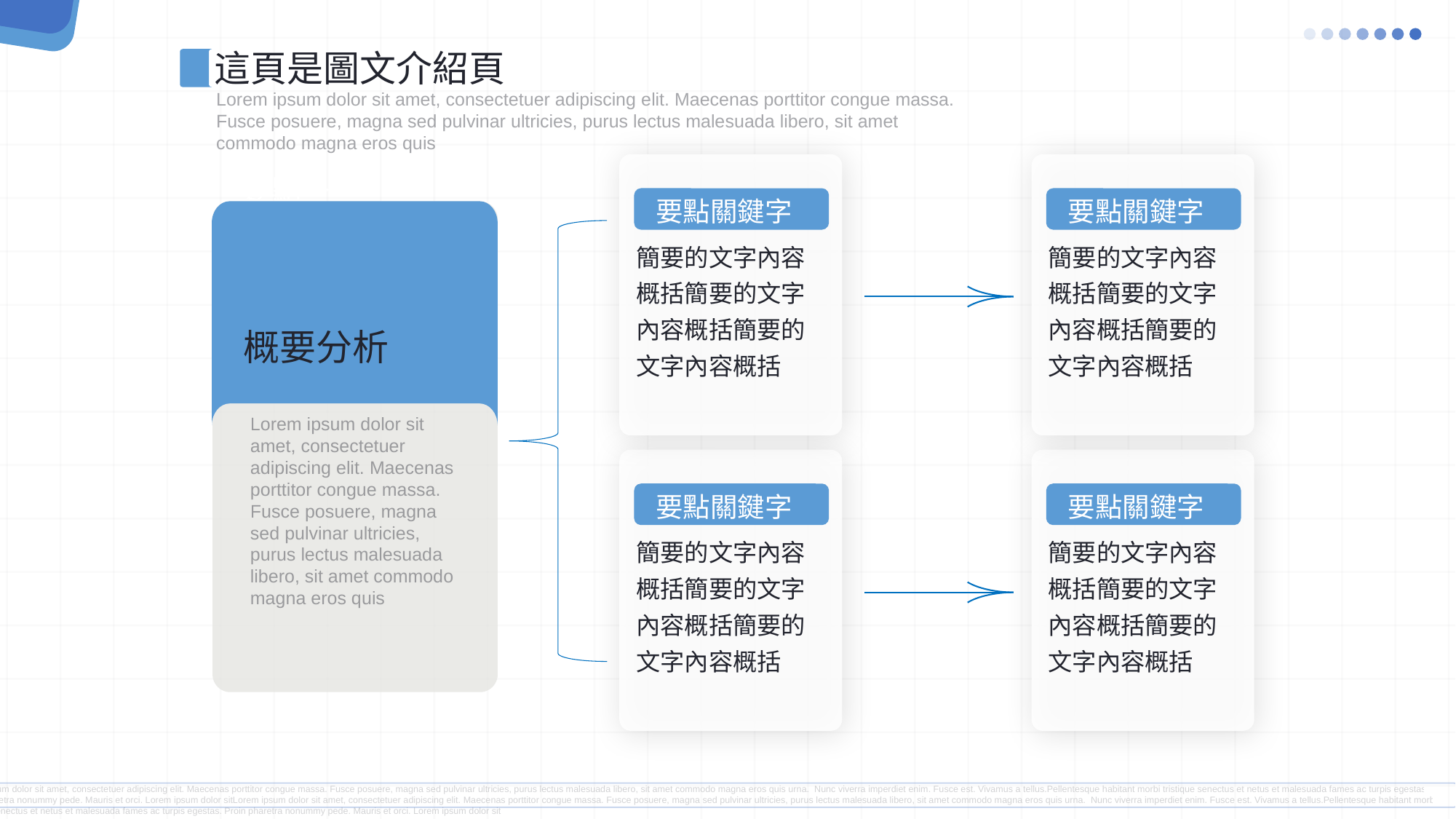

這頁是圖文介紹頁

Lorem ipsum dolor sit amet, consectetuer adipiscing elit. Maecenas porttitor congue massa. Fusce posuere, magna sed pulvinar ultricies, purus lectus malesuada libero, sit amet commodo magna eros quis

要點二

簡要的文字內容概括簡要的文字內容概括簡要的文字內容概括
要點關鍵字

要點二

簡要的文字內容概括簡要的文字內容概括簡要的文字內容概括
要點關鍵字

要點二

簡要的文字內容概括簡要的文字內容概括簡要的文字內容概括
要點關鍵字

要點二

簡要的文字內容概括簡要的文字內容概括簡要的文字內容概括
要點關鍵字
要點一

Lorem ipsum dolor sit amet, consectetuer adipiscing elit. Maecenas porttitor congue massa. Fusce posuere, magna sed pulvinar ultricies, purus lectus malesuada libero, sit amet commodo magna eros quis
概要分析

Lorem ipsum dolor sit amet, consectetuer adipiscing elit. Maecenas porttitor congue massa. Fusce posuere, magna sed pulvinar ultricies, purus lectus malesuada libero, sit amet commodo magna eros quis urna.  Nunc viverra imperdiet enim. Fusce est. Vivamus a tellus.Pellentesque habitant morbi tristique senectus et netus et malesuada fames ac turpis egestas. Proin pharetra nonummy pede. Mauris et orci. Lorem ipsum dolor sitLorem ipsum dolor sit amet, consectetuer adipiscing elit. Maecenas porttitor congue massa. Fusce posuere, magna sed pulvinar ultricies, purus lectus malesuada libero, sit amet commodo magna eros quis urna.  Nunc viverra imperdiet enim. Fusce est. Vivamus a tellus.Pellentesque habitant morbi tristique senectus et netus et malesuada fames ac turpis egestas. Proin pharetra nonummy pede. Mauris et orci. Lorem ipsum dolor sit